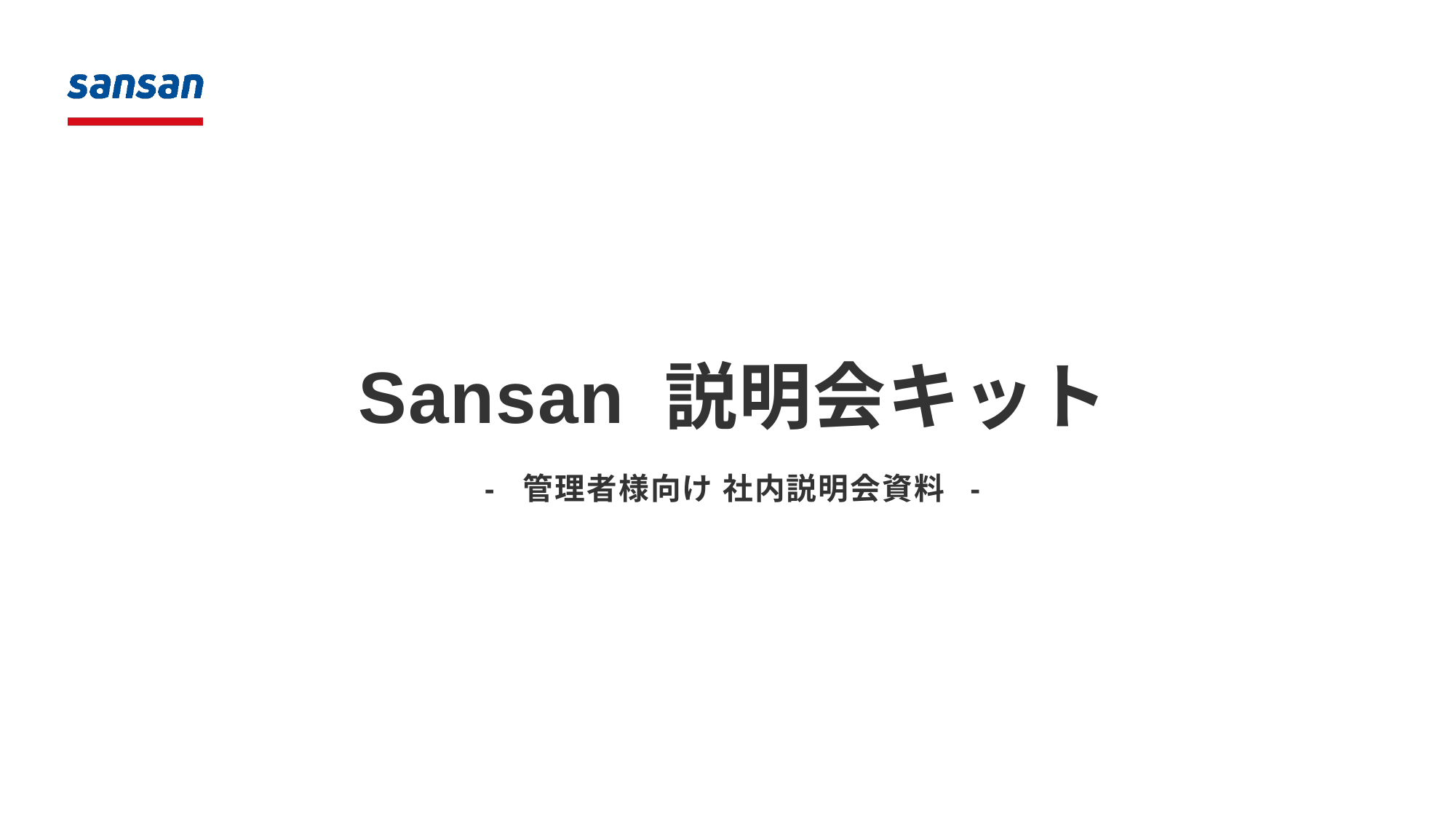

# Sansan 説明会キット
-  管理者様向け 社内説明会資料  -